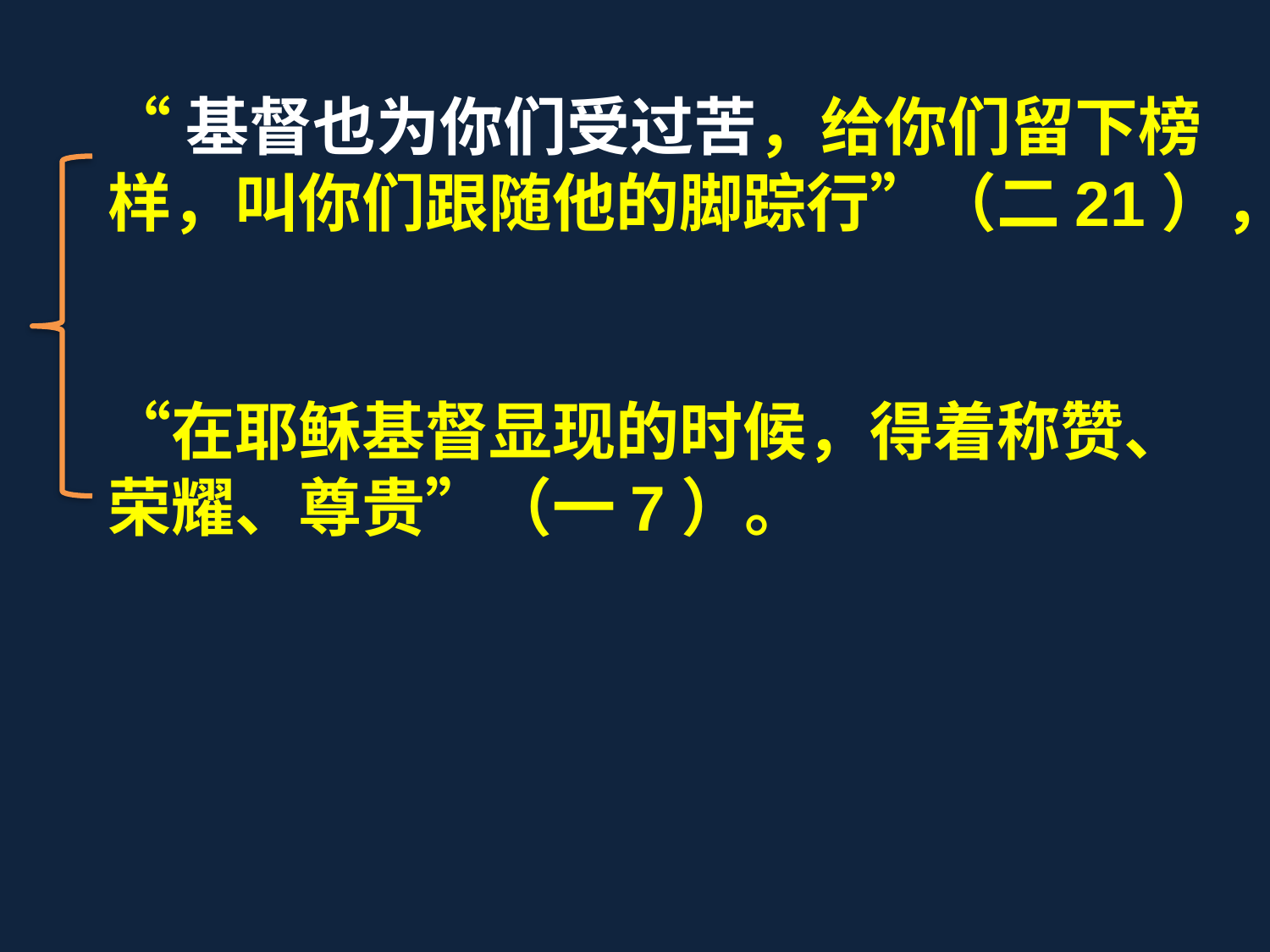

“基督也为你们受过苦，给你们留下榜样，叫你们跟随他的脚踪行”（二21），
“在耶稣基督显现的时候，得着称赞、荣耀、尊贵”（一7）。